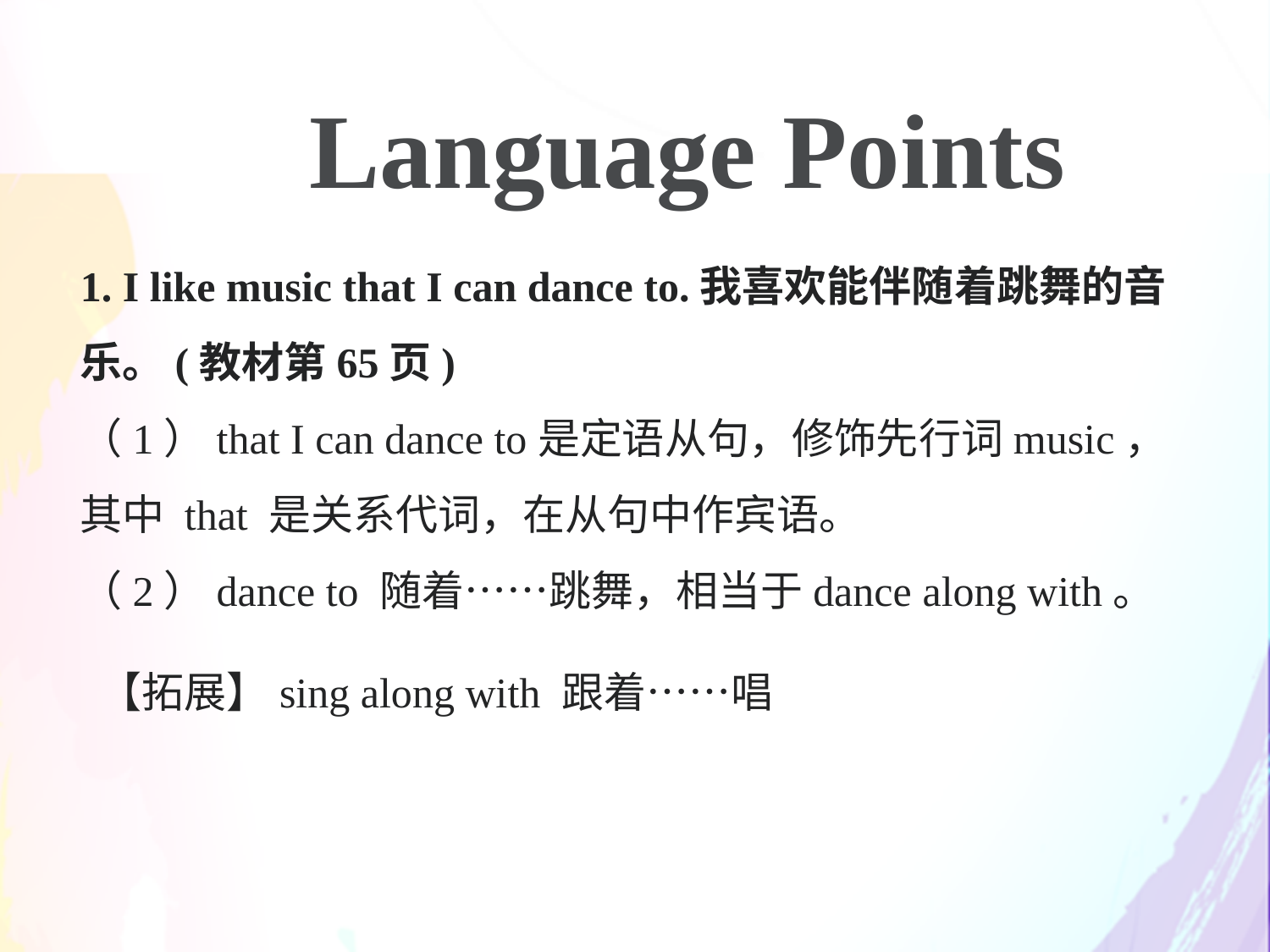

Language Points
1. I like music that I can dance to.我喜欢能伴随着跳舞的音乐。(教材第65页)
（1）that I can dance to是定语从句，修饰先行词music，其中 that 是关系代词，在从句中作宾语。
（2）dance to 随着……跳舞，相当于dance along with。
 【拓展】sing along with 跟着……唱